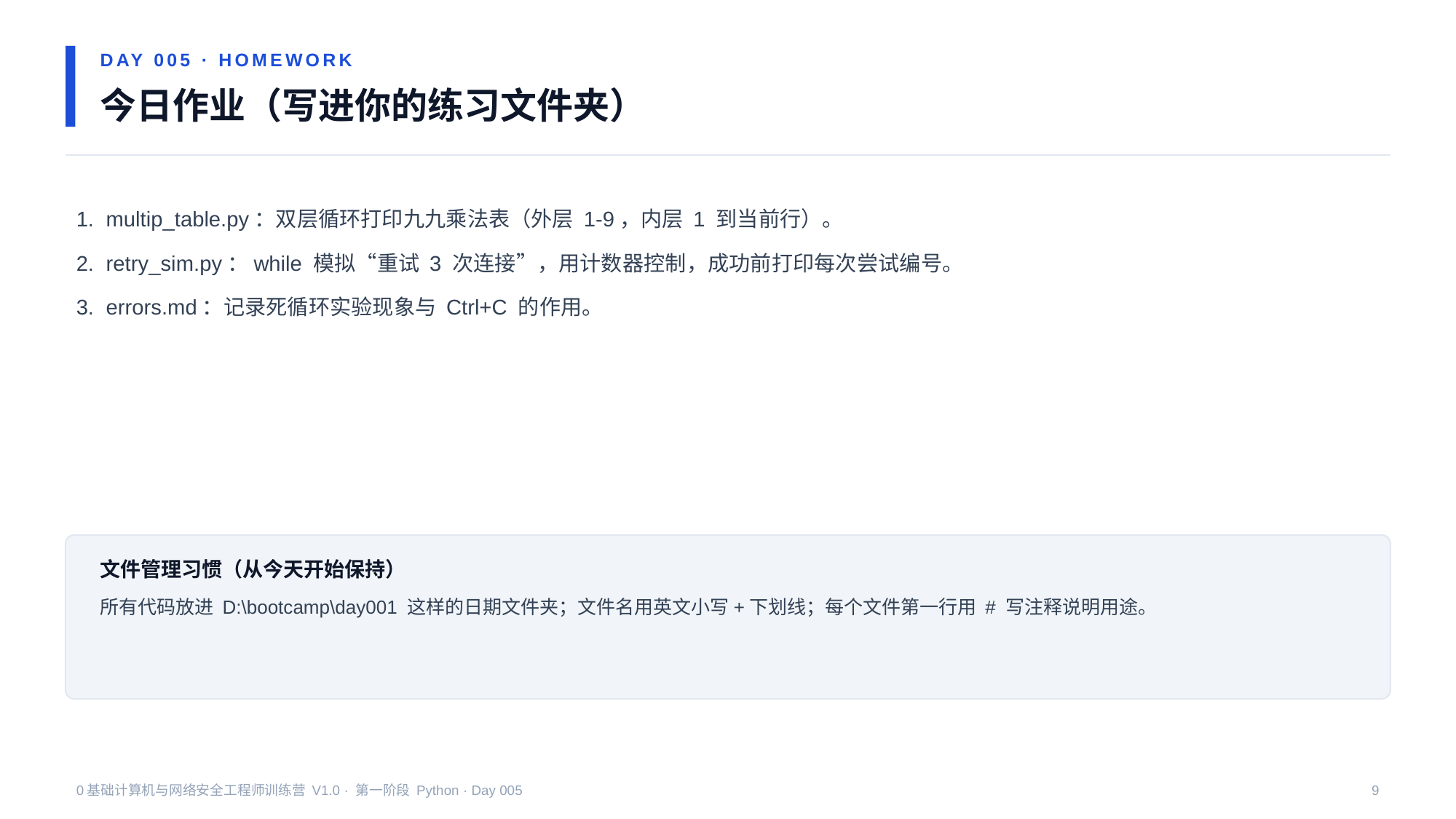

DAY 005 · HOMEWORK

今日作业（写进你的练习文件夹）

1.  multip_table.py：双层循环打印九九乘法表（外层 1-9，内层 1 到当前行）。
2.  retry_sim.py：while 模拟“重试 3 次连接”，用计数器控制，成功前打印每次尝试编号。
3.  errors.md：记录死循环实验现象与 Ctrl+C 的作用。

文件管理习惯（从今天开始保持）
所有代码放进 D:\bootcamp\day001 这样的日期文件夹；文件名用英文小写+下划线；每个文件第一行用 # 写注释说明用途。
0基础计算机与网络安全工程师训练营 V1.0 · 第一阶段 Python · Day 005
9